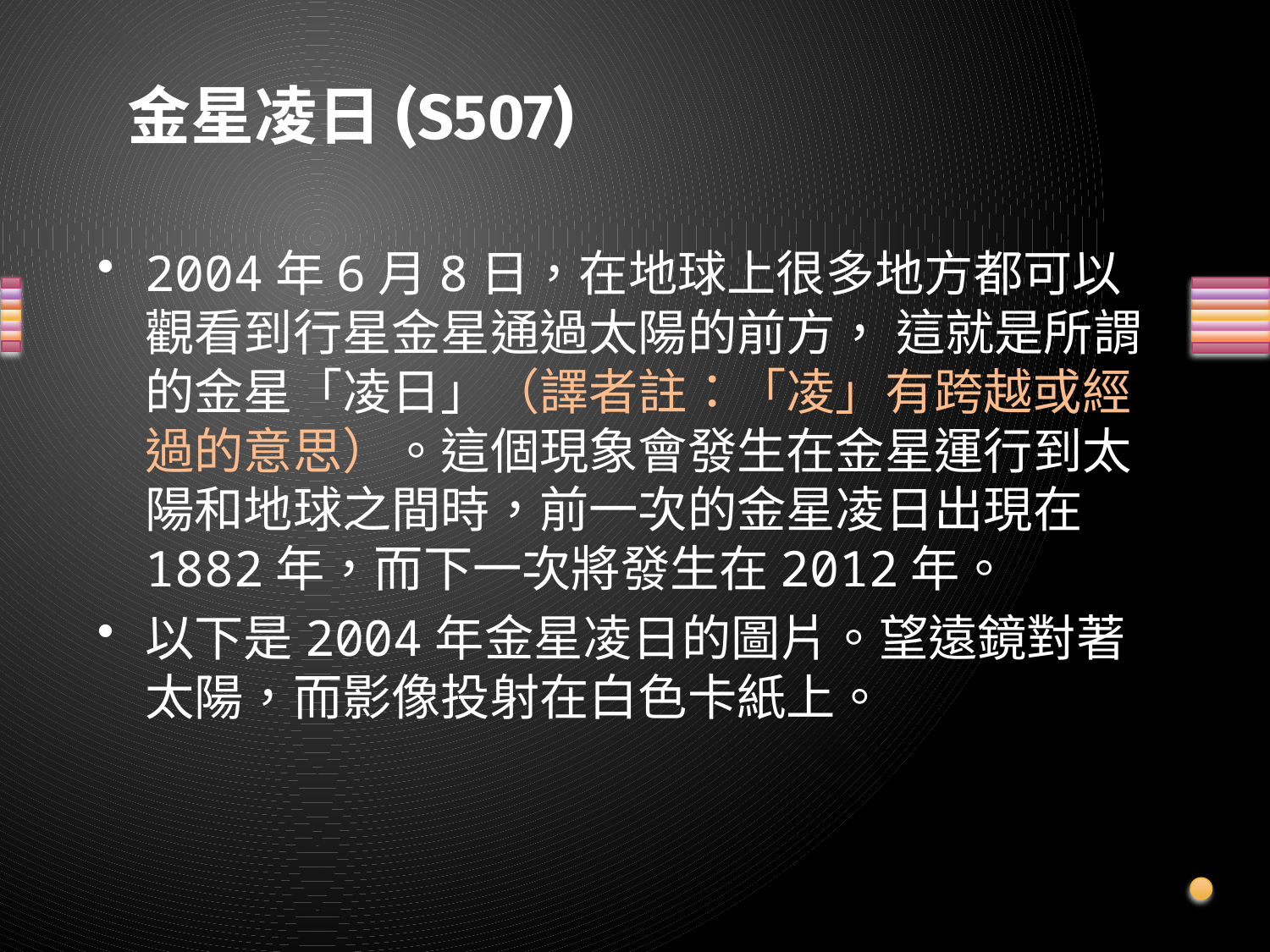

# 金星凌日(S507)
2004年6月8日，在地球上很多地方都可以觀看到行星金星通過太陽的前方， 這就是所謂的金星「凌日」（譯者註：「凌」有跨越或經過的意思）。這個現象會發生在金星運行到太陽和地球之間時，前一次的金星凌日出現在1882年，而下一次將發生在2012年。
以下是2004年金星凌日的圖片。望遠鏡對著太陽，而影像投射在白色卡紙上。